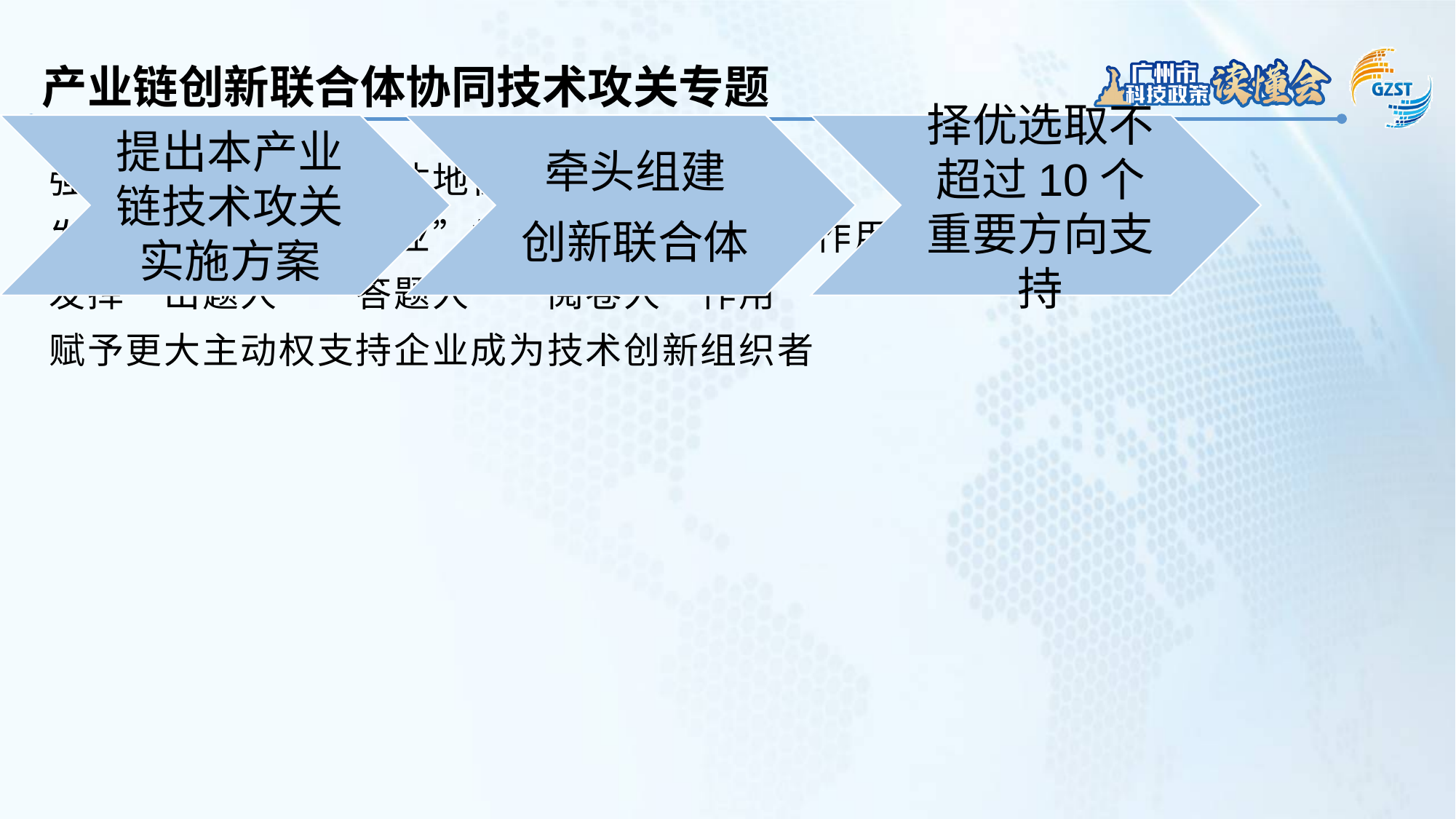

产业链创新联合体协同技术攻关专题
强化企业科技创新主体地位
发挥产业链“链主企业”的“头雁”引领带动作用
发挥“出题人”“答题人”“阅卷人”作用
赋予更大主动权支持企业成为技术创新组织者

提出本产业链技术攻关实施方案
牵头组建
创新联合体
择优选取不超过10个重要方向支持